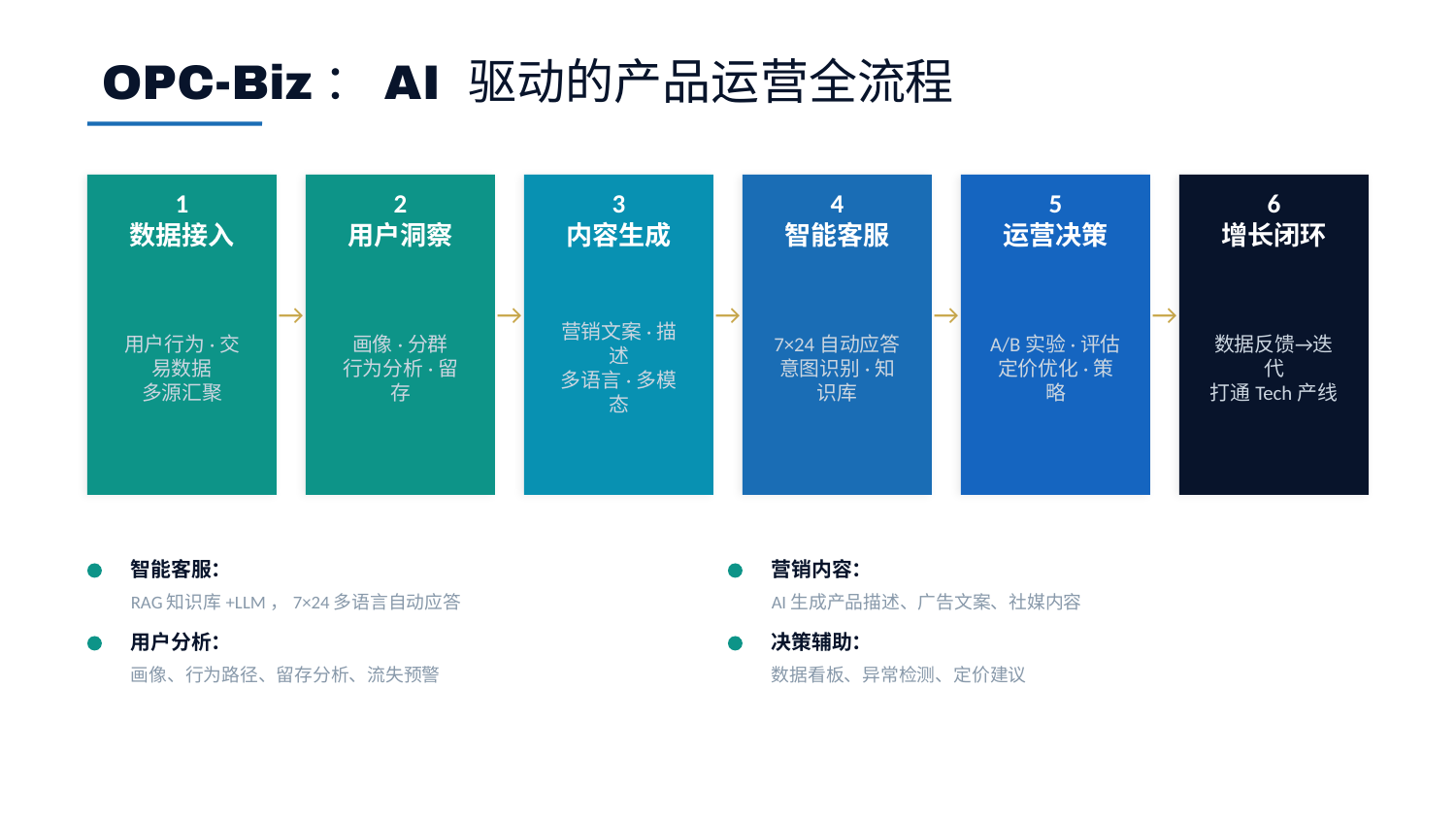

OPC-Biz：AI 驱动的产品运营全流程

1
数据接入
2
用户洞察
3
内容生成
4
智能客服
5
运营决策
6
增长闭环
用户行为·交易数据
多源汇聚
画像·分群
行为分析·留存
营销文案·描述
多语言·多模态
7×24自动应答
意图识别·知识库
A/B实验·评估
定价优化·策略
数据反馈→迭代
打通Tech产线
→
→
→
→
→
智能客服：
营销内容：

RAG知识库+LLM，7×24多语言自动应答
AI生成产品描述、广告文案、社媒内容
用户分析：
决策辅助：

画像、行为路径、留存分析、流失预警
数据看板、异常检测、定价建议